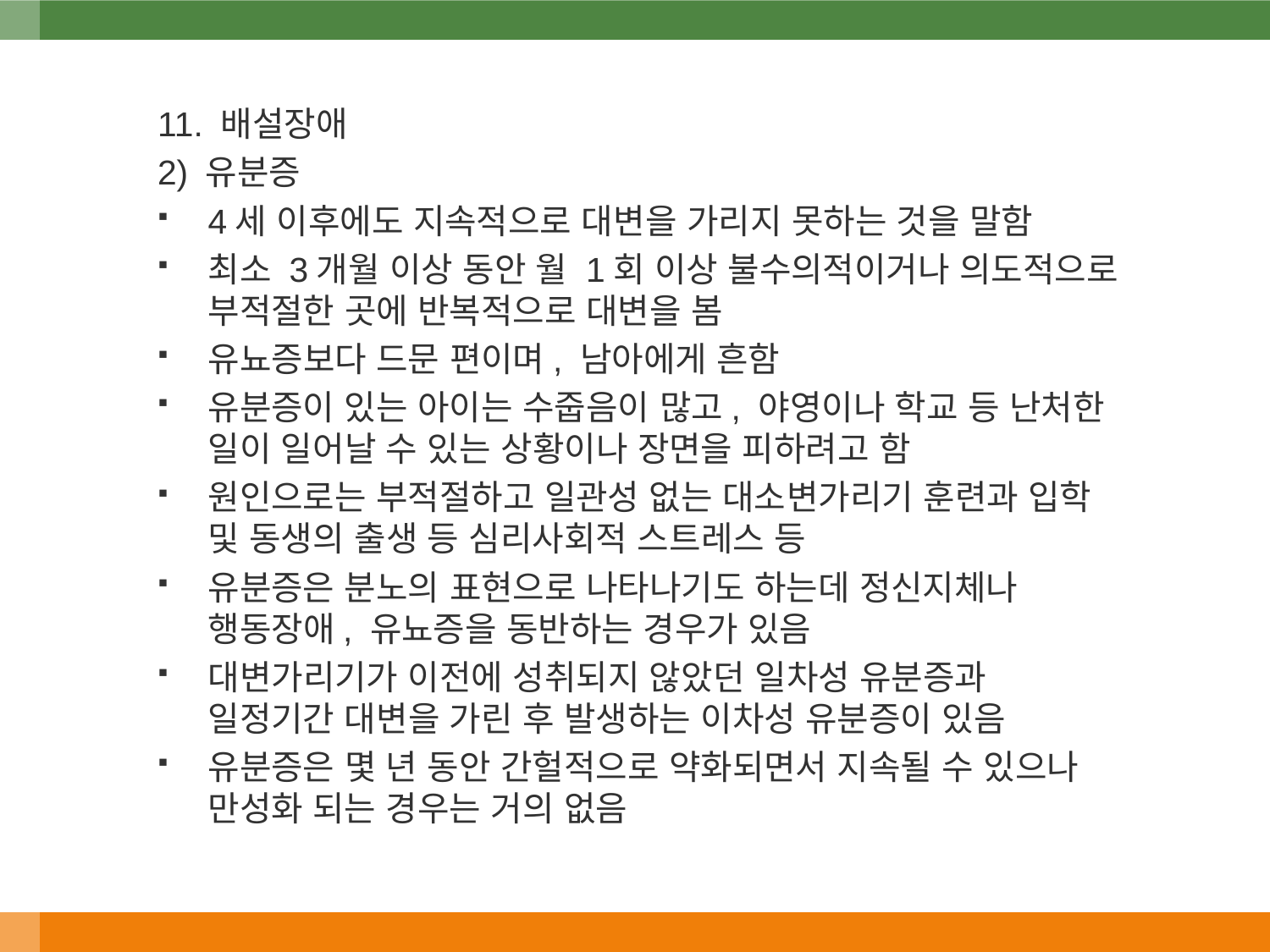

11. 배설장애
2) 유분증
4세 이후에도 지속적으로 대변을 가리지 못하는 것을 말함
최소 3개월 이상 동안 월 1회 이상 불수의적이거나 의도적으로 부적절한 곳에 반복적으로 대변을 봄
유뇨증보다 드문 편이며, 남아에게 흔함
유분증이 있는 아이는 수줍음이 많고, 야영이나 학교 등 난처한 일이 일어날 수 있는 상황이나 장면을 피하려고 함
원인으로는 부적절하고 일관성 없는 대소변가리기 훈련과 입학 및 동생의 출생 등 심리사회적 스트레스 등
유분증은 분노의 표현으로 나타나기도 하는데 정신지체나 행동장애, 유뇨증을 동반하는 경우가 있음
대변가리기가 이전에 성취되지 않았던 일차성 유분증과 일정기간 대변을 가린 후 발생하는 이차성 유분증이 있음
유분증은 몇 년 동안 간헐적으로 약화되면서 지속될 수 있으나 만성화 되는 경우는 거의 없음